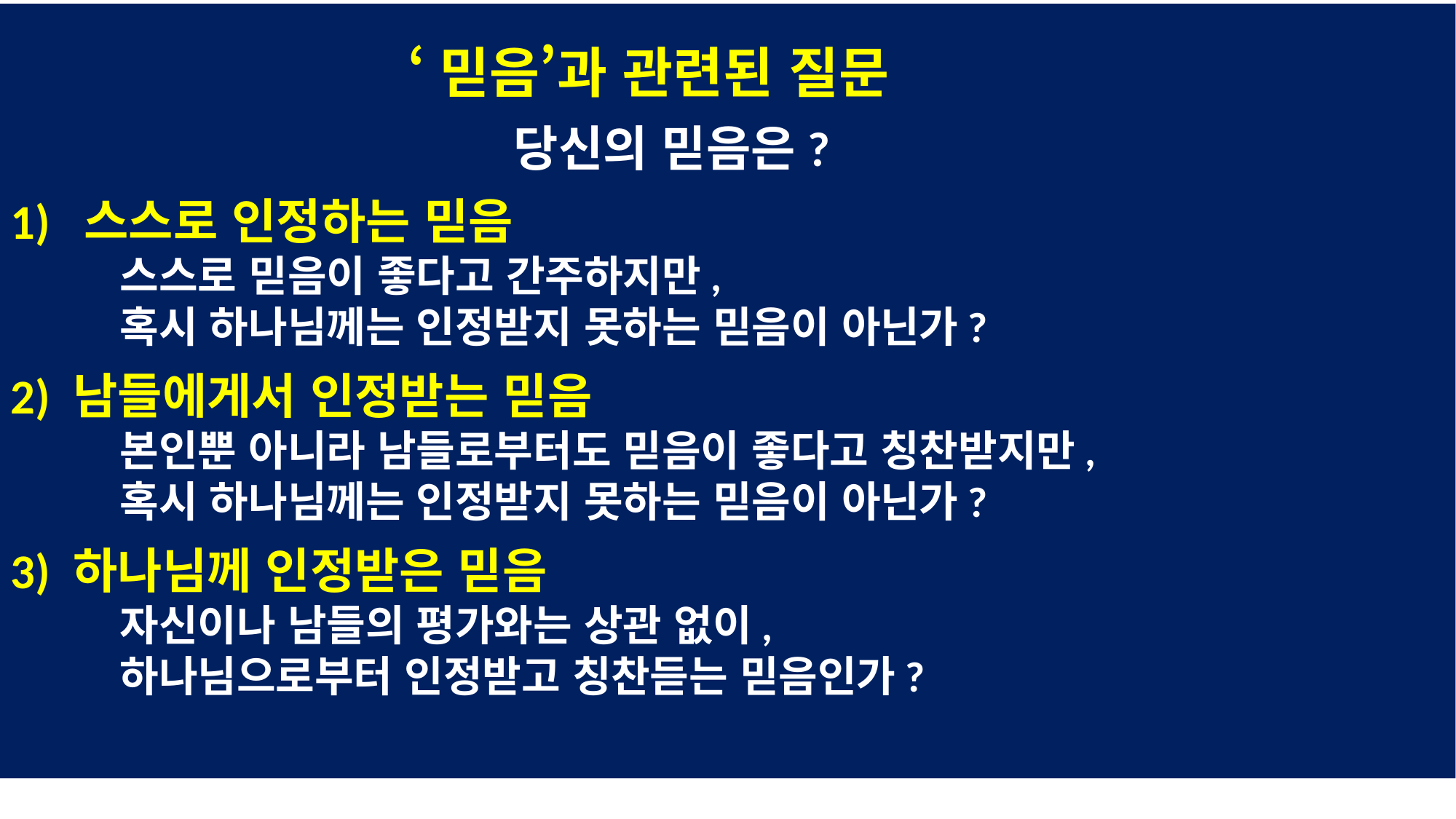

‘믿음’과 관련된 질문

                	            당신의 믿음은?

1)  스스로 인정하는 믿음
      	스스로 믿음이 좋다고 간주하지만,
	혹시 하나님께는 인정받지 못하는 믿음이 아닌가?

2) 남들에게서 인정받는 믿음
	본인뿐 아니라 남들로부터도 믿음이 좋다고 칭찬받지만,
	혹시 하나님께는 인정받지 못하는 믿음이 아닌가?

3) 하나님께 인정받은 믿음
	자신이나 남들의 평가와는 상관 없이,
	하나님으로부터 인정받고 칭찬듣는 믿음인가?